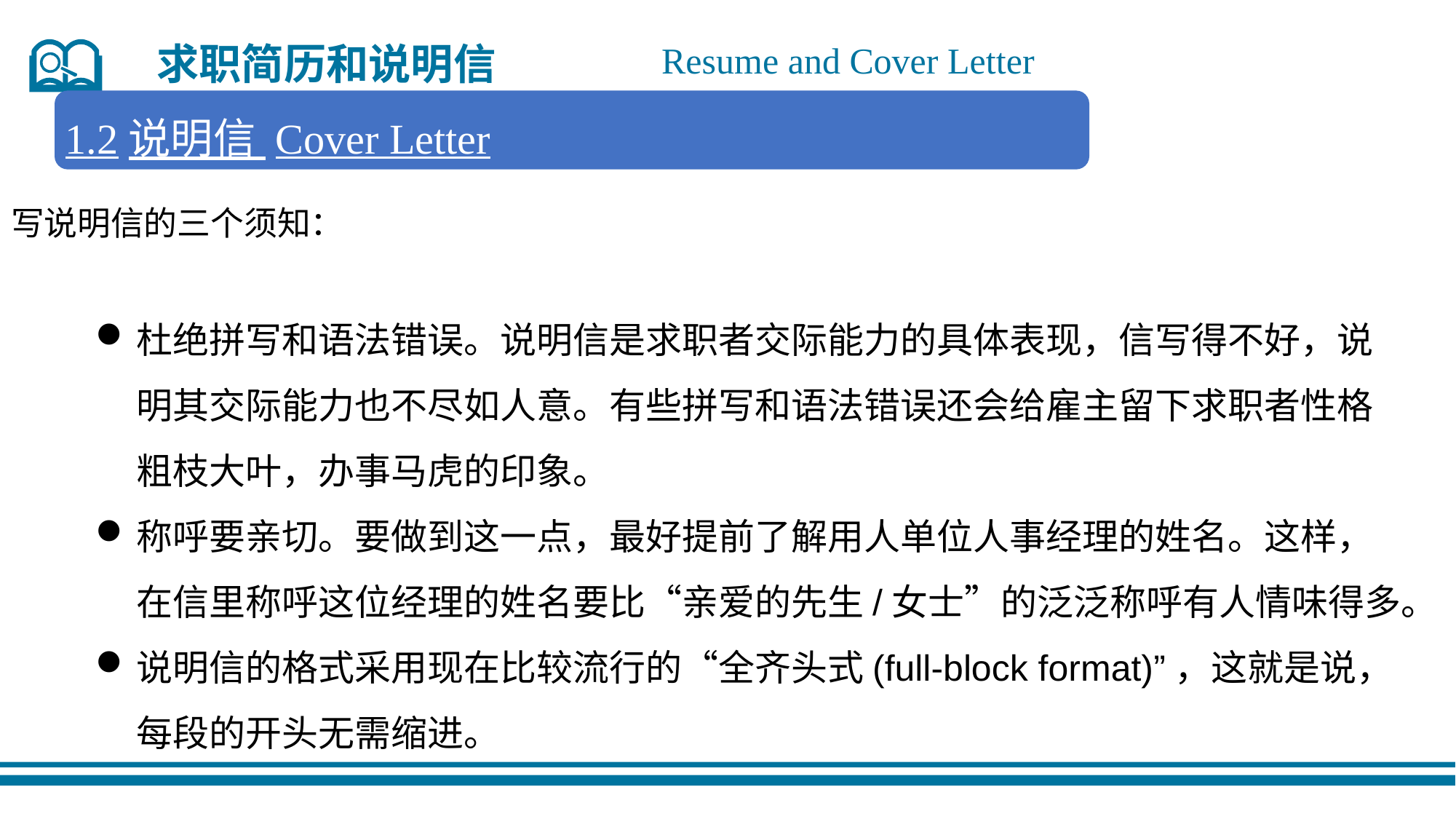

求职简历和说明信
Resume and Cover Letter

1.2说明信 Cover Letter
写说明信的三个须知：
杜绝拼写和语法错误。说明信是求职者交际能力的具体表现，信写得不好，说明其交际能力也不尽如人意。有些拼写和语法错误还会给雇主留下求职者性格粗枝大叶，办事马虎的印象。
称呼要亲切。要做到这一点，最好提前了解用人单位人事经理的姓名。这样，在信里称呼这位经理的姓名要比“亲爱的先生/女士”的泛泛称呼有人情味得多。
说明信的格式采用现在比较流行的“全齐头式(full-block format)”，这就是说，每段的开头无需缩进。